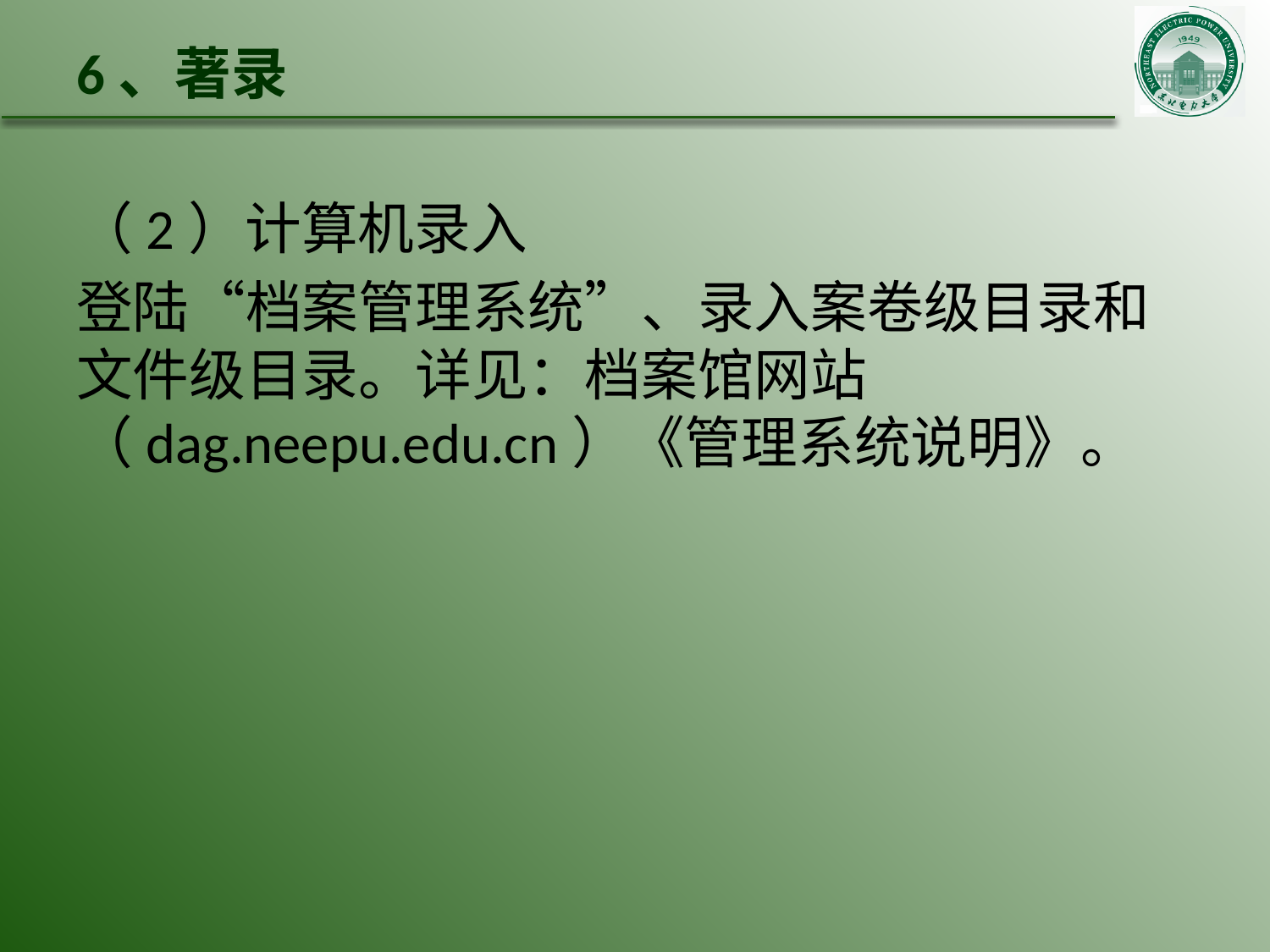

# 6、著录
（2）计算机录入
登陆“档案管理系统”、录入案卷级目录和文件级目录。详见：档案馆网站（dag.neepu.edu.cn）《管理系统说明》。